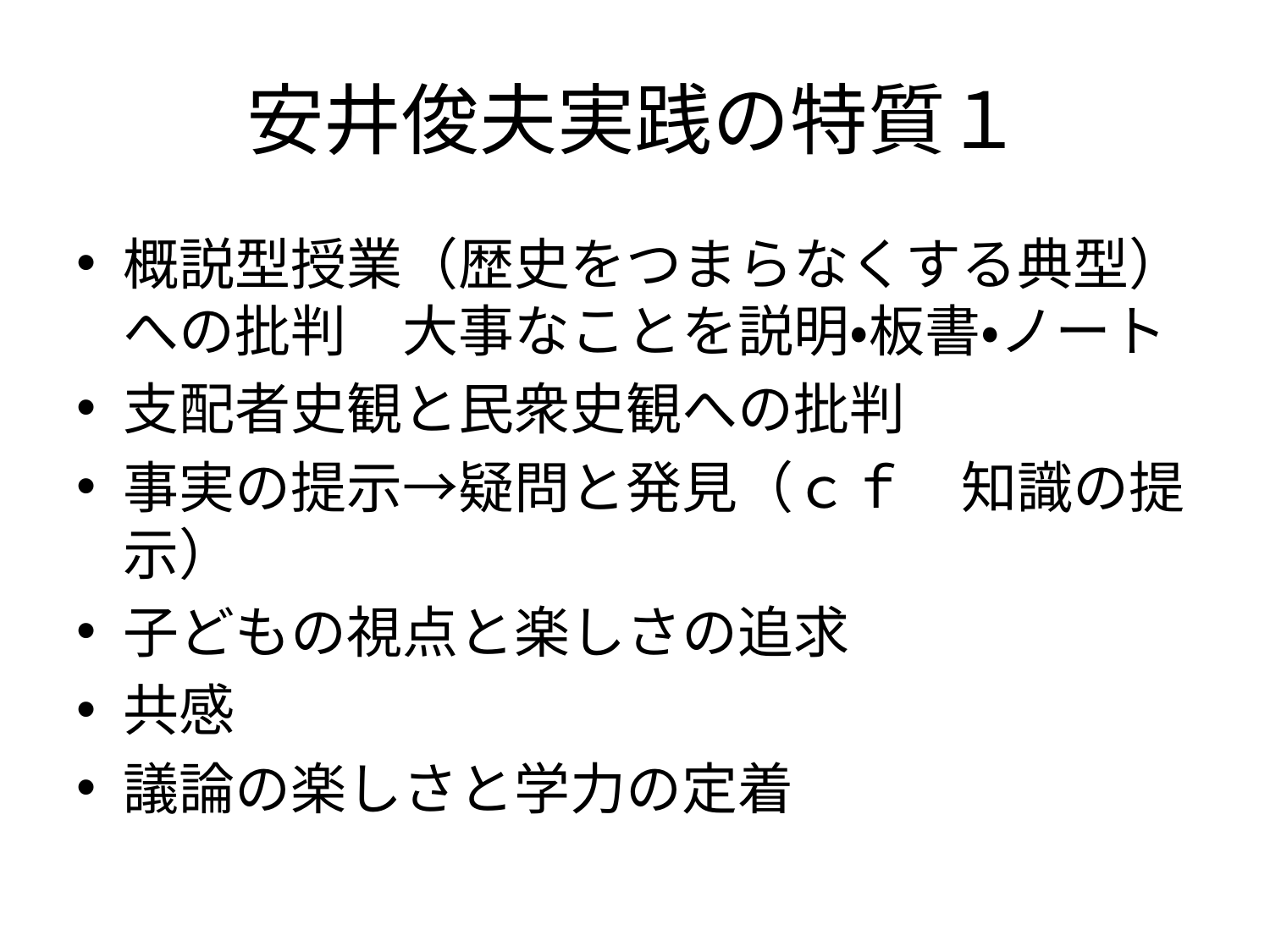

# 安井俊夫実践の特質１
概説型授業（歴史をつまらなくする典型）への批判　大事なことを説明・板書・ノート
支配者史観と民衆史観への批判
事実の提示→疑問と発見（ｃｆ　知識の提示）
子どもの視点と楽しさの追求
共感
議論の楽しさと学力の定着